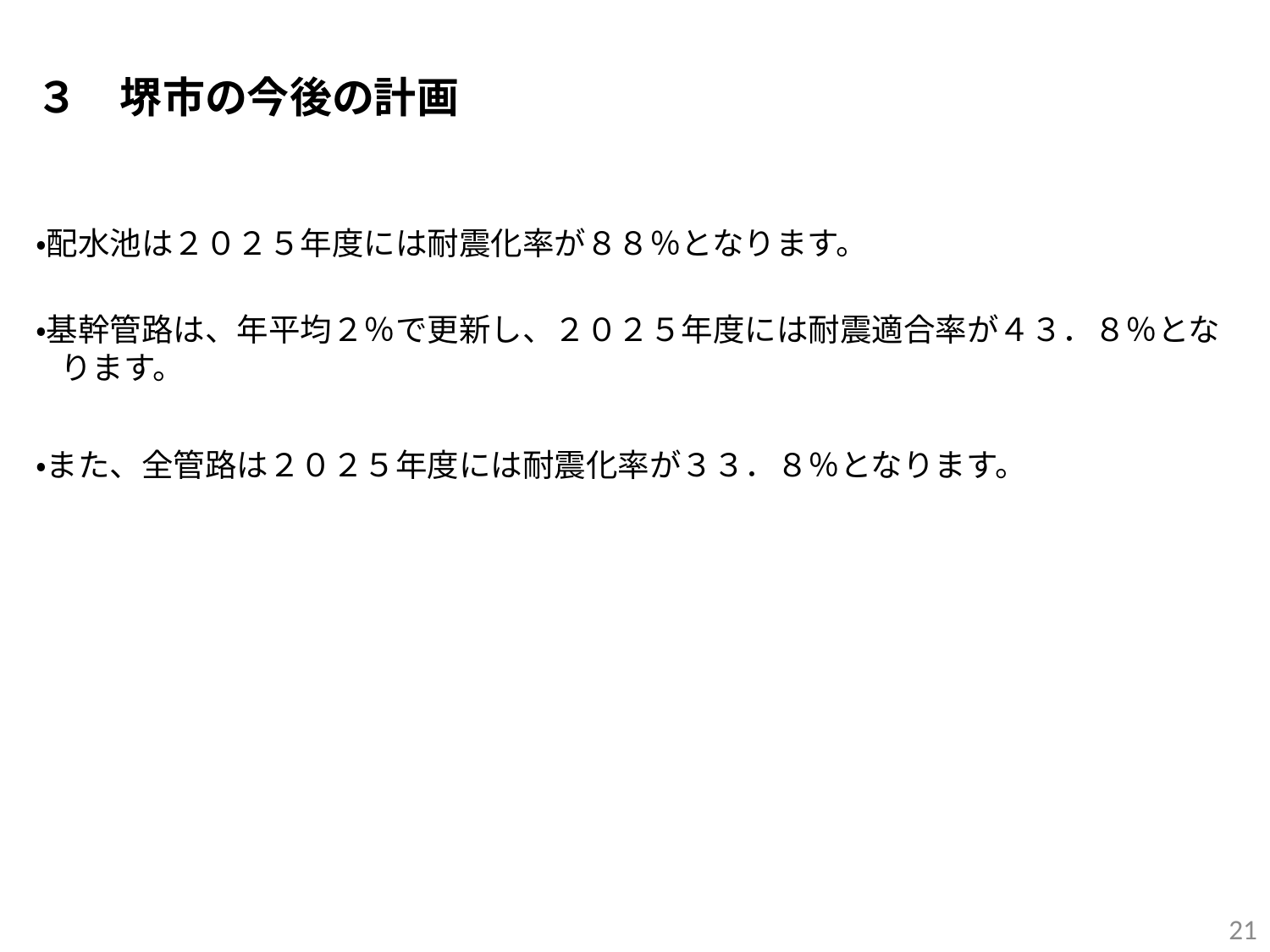

３　堺市の今後の計画

・配水池は２０２５年度には耐震化率が８８％となります。

・基幹管路は、年平均２％で更新し、２０２５年度には耐震適合率が４３．８％となります。

・また、全管路は２０２５年度には耐震化率が３３．８％となります。

21